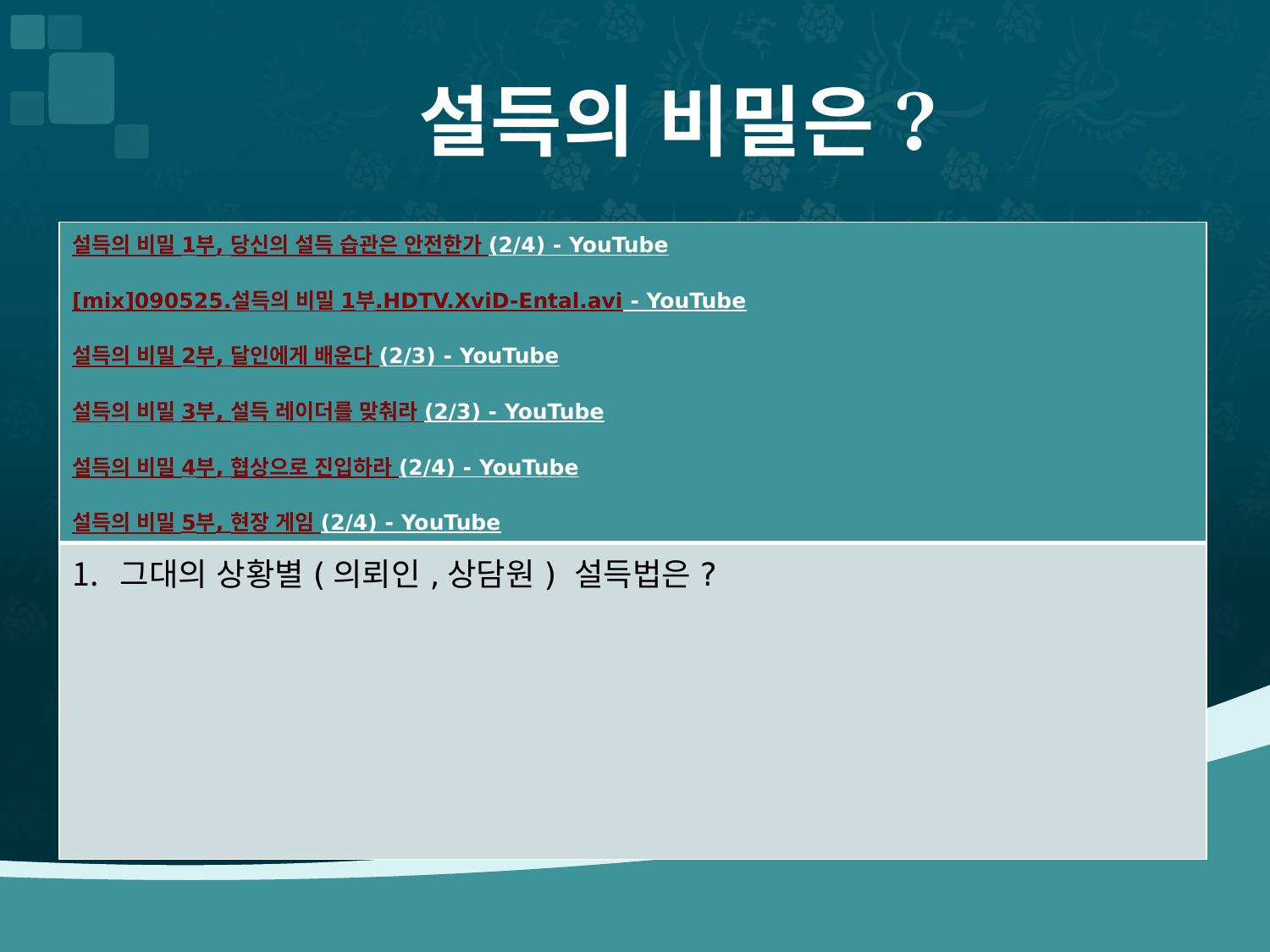

# 설득의 비밀은?
| 설득의 비밀 1부, 당신의 설득 습관은 안전한가 (2/4) - YouTube [mix]090525.설득의 비밀 1부.HDTV.XviD-Ental.avi - YouTube 설득의 비밀 2부, 달인에게 배운다 (2/3) - YouTube 설득의 비밀 3부, 설득 레이더를 맞춰라 (2/3) - YouTube 설득의 비밀 4부, 협상으로 진입하라 (2/4) - YouTube 설득의 비밀 5부, 현장 게임 (2/4) - YouTube |
| --- |
| 그대의 상황별(의뢰인,상담원) 설득법은? |